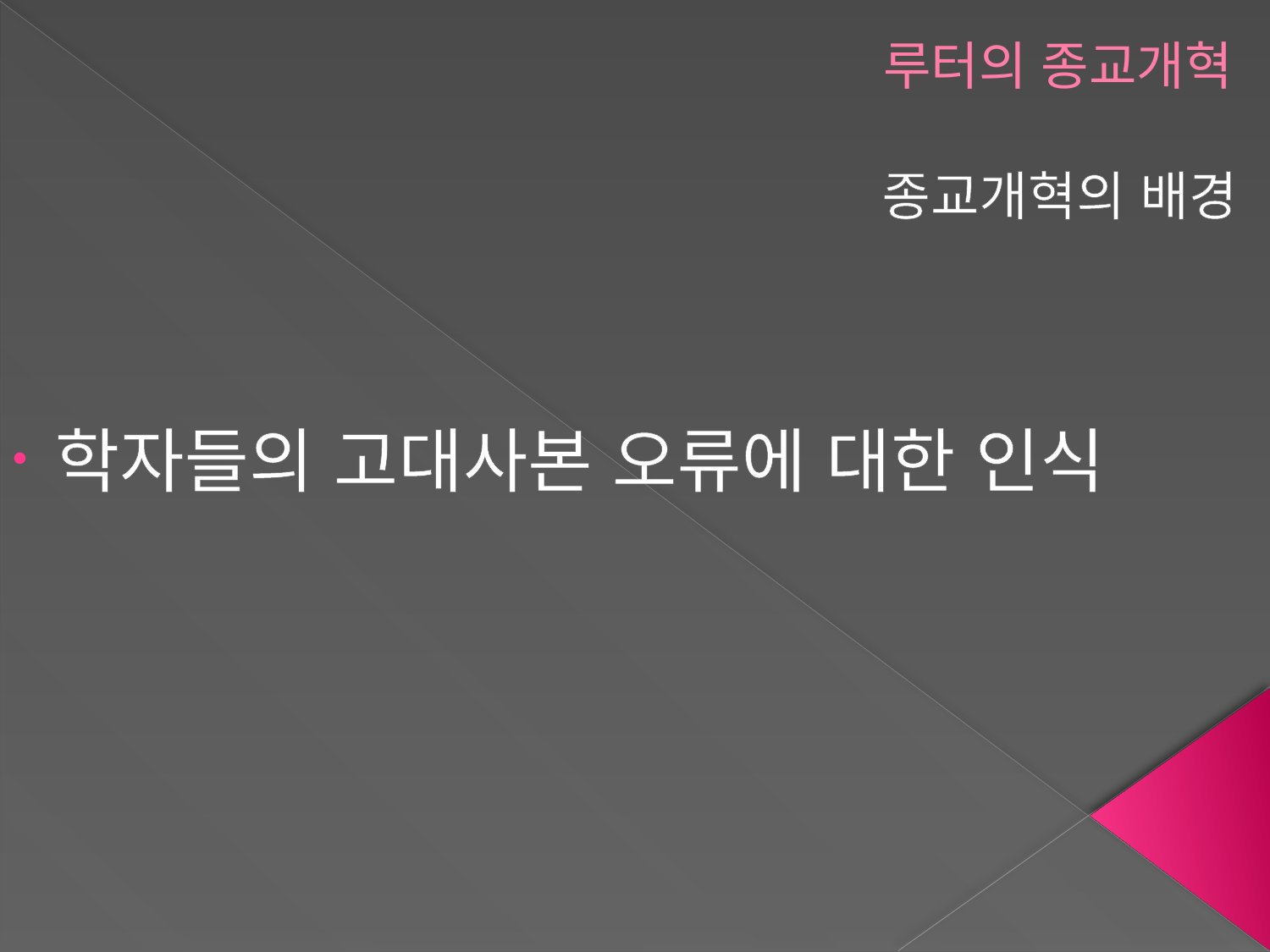

# 루터의 종교개혁
종교개혁의 배경

 학자들의 고대사본 오류에 대한 인식